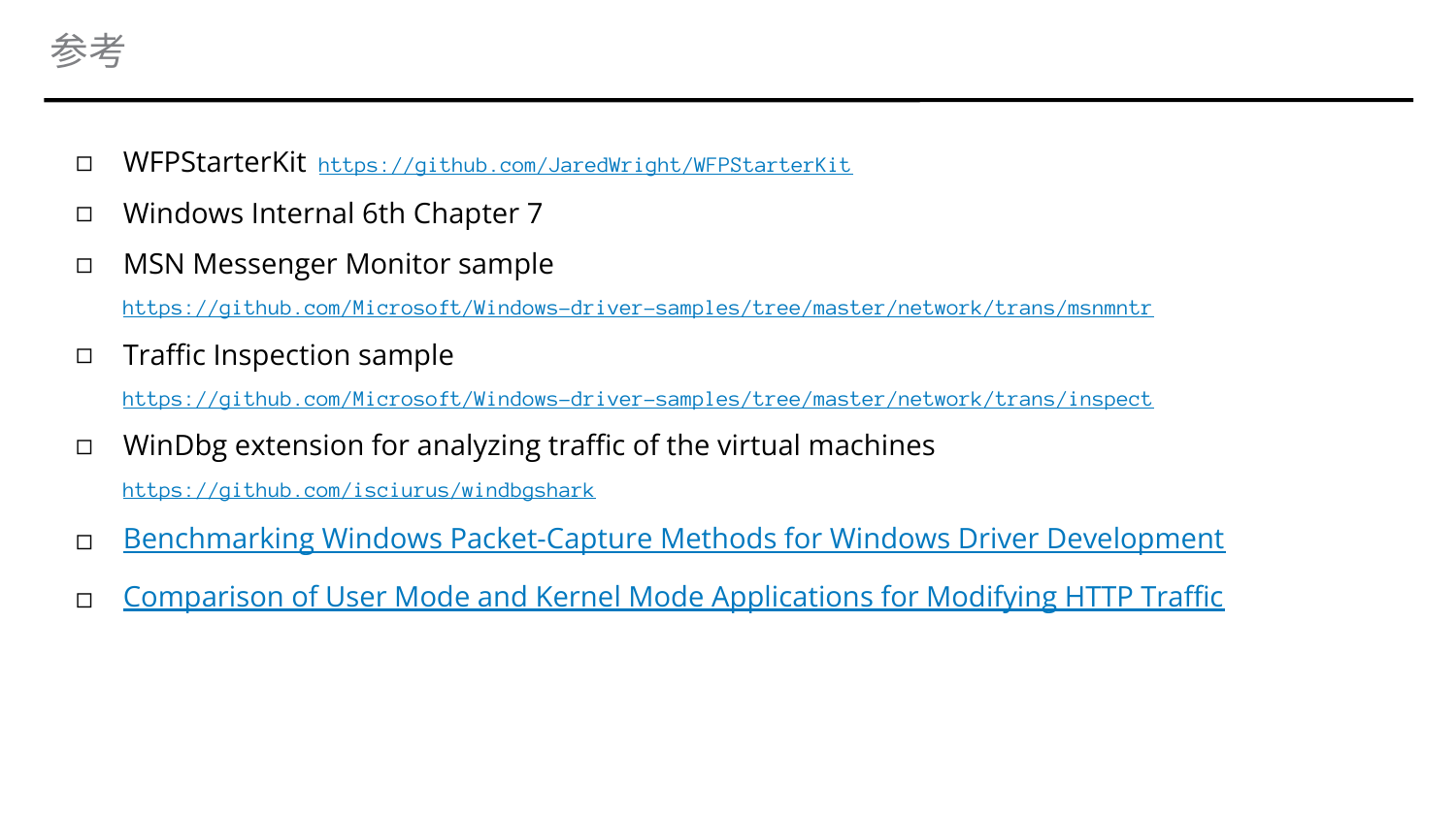

# 参考
WFPStarterKit https://github.com/JaredWright/WFPStarterKit
Windows Internal 6th Chapter 7
MSN Messenger Monitor sample https://github.com/Microsoft/Windows-driver-samples/tree/master/network/trans/msnmntr
Traffic Inspection sample https://github.com/Microsoft/Windows-driver-samples/tree/master/network/trans/inspect
WinDbg extension for analyzing traffic of the virtual machines https://github.com/isciurus/windbgshark
Benchmarking Windows Packet-Capture Methods for Windows Driver Development
Comparison of User Mode and Kernel Mode Applications for Modifying HTTP Traffic